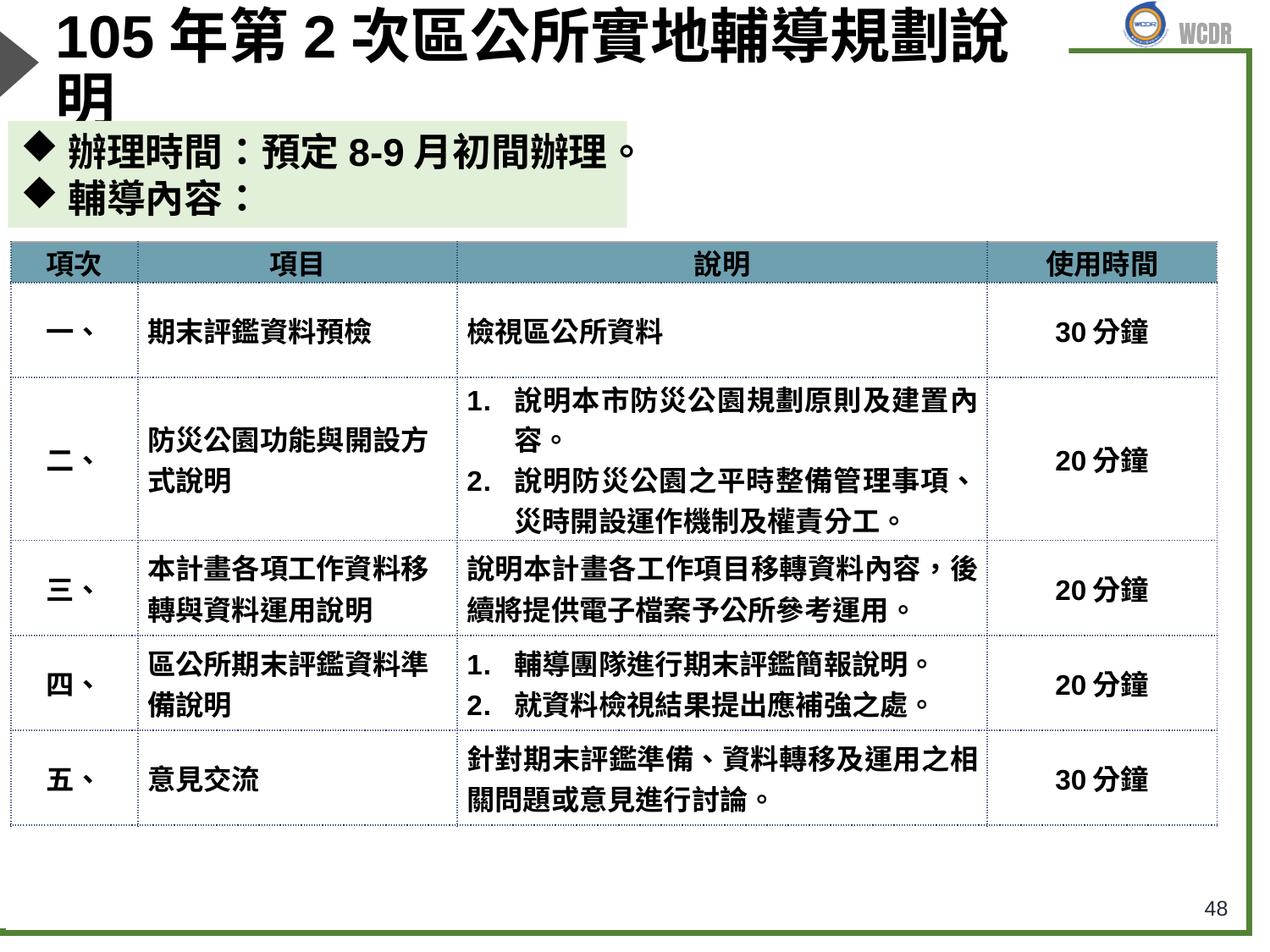

# 105年第2次區公所實地輔導規劃說明
辦理時間：預定8-9月初間辦理。
輔導內容：
| 項次 | 項目 | 說明 | 使用時間 |
| --- | --- | --- | --- |
| 一、 | 期末評鑑資料預檢 | 檢視區公所資料 | 30分鐘 |
| 二、 | 防災公園功能與開設方式說明 | 說明本市防災公園規劃原則及建置內容。 說明防災公園之平時整備管理事項、災時開設運作機制及權責分工。 | 20分鐘 |
| 三、 | 本計畫各項工作資料移轉與資料運用說明 | 說明本計畫各工作項目移轉資料內容，後續將提供電子檔案予公所參考運用。 | 20分鐘 |
| 四、 | 區公所期末評鑑資料準備說明 | 輔導團隊進行期末評鑑簡報說明。 就資料檢視結果提出應補強之處。 | 20分鐘 |
| 五、 | 意見交流 | 針對期末評鑑準備、資料轉移及運用之相關問題或意見進行討論。 | 30分鐘 |
48